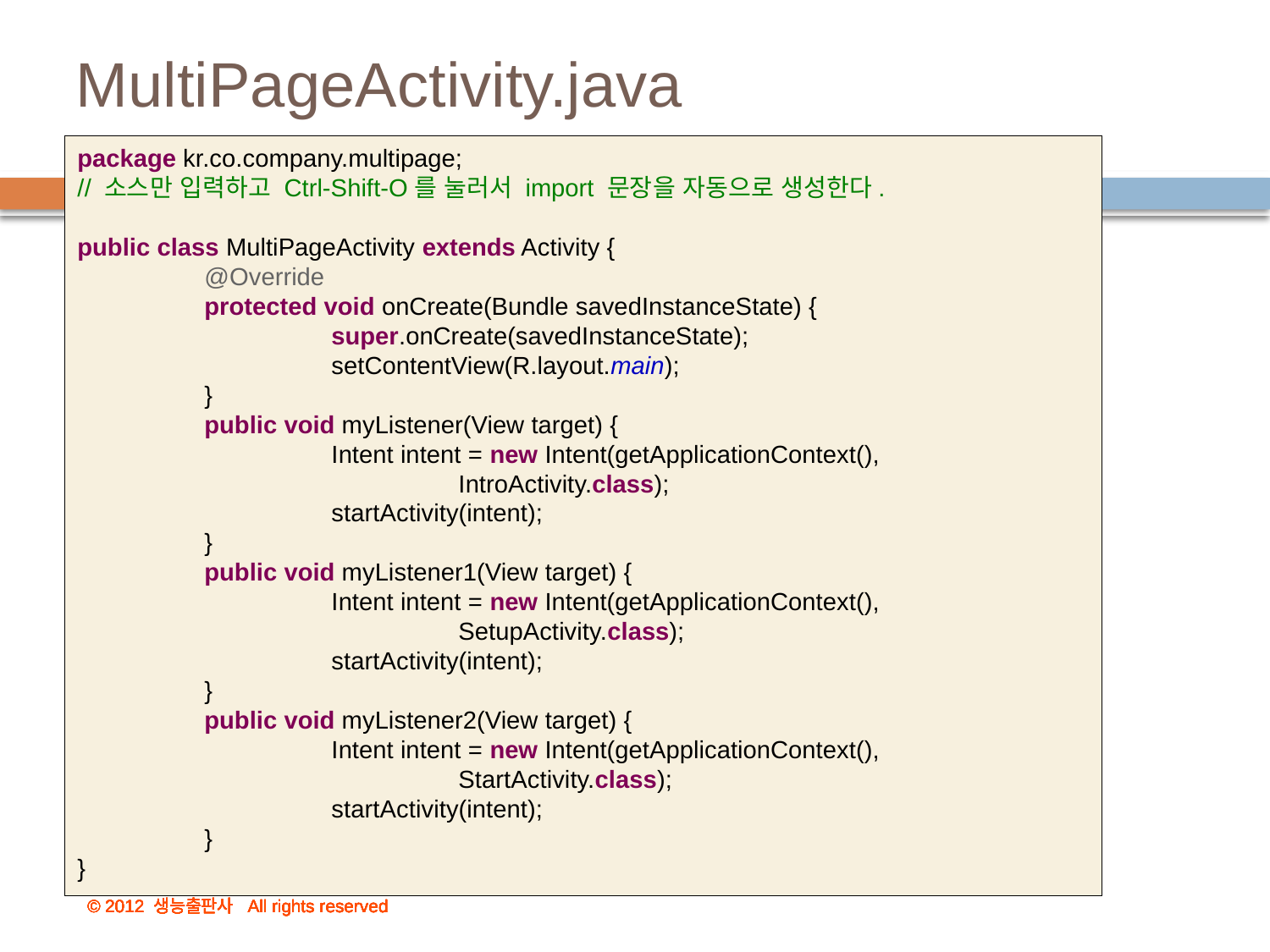

# MultiPageActivity.java
package kr.co.company.multipage;
// 소스만 입력하고 Ctrl-Shift-O를 눌러서 import 문장을 자동으로 생성한다.

public class MultiPageActivity extends Activity {
	@Override
	protected void onCreate(Bundle savedInstanceState) {
		super.onCreate(savedInstanceState);
		setContentView(R.layout.main);
	}
	public void myListener(View target) {
		Intent intent = new Intent(getApplicationContext(),
			IntroActivity.class);
		startActivity(intent);
	}
	public void myListener1(View target) {
		Intent intent = new Intent(getApplicationContext(),
			SetupActivity.class);
		startActivity(intent);
	}
	public void myListener2(View target) {
		Intent intent = new Intent(getApplicationContext(),
			StartActivity.class);
		startActivity(intent);
	}
}